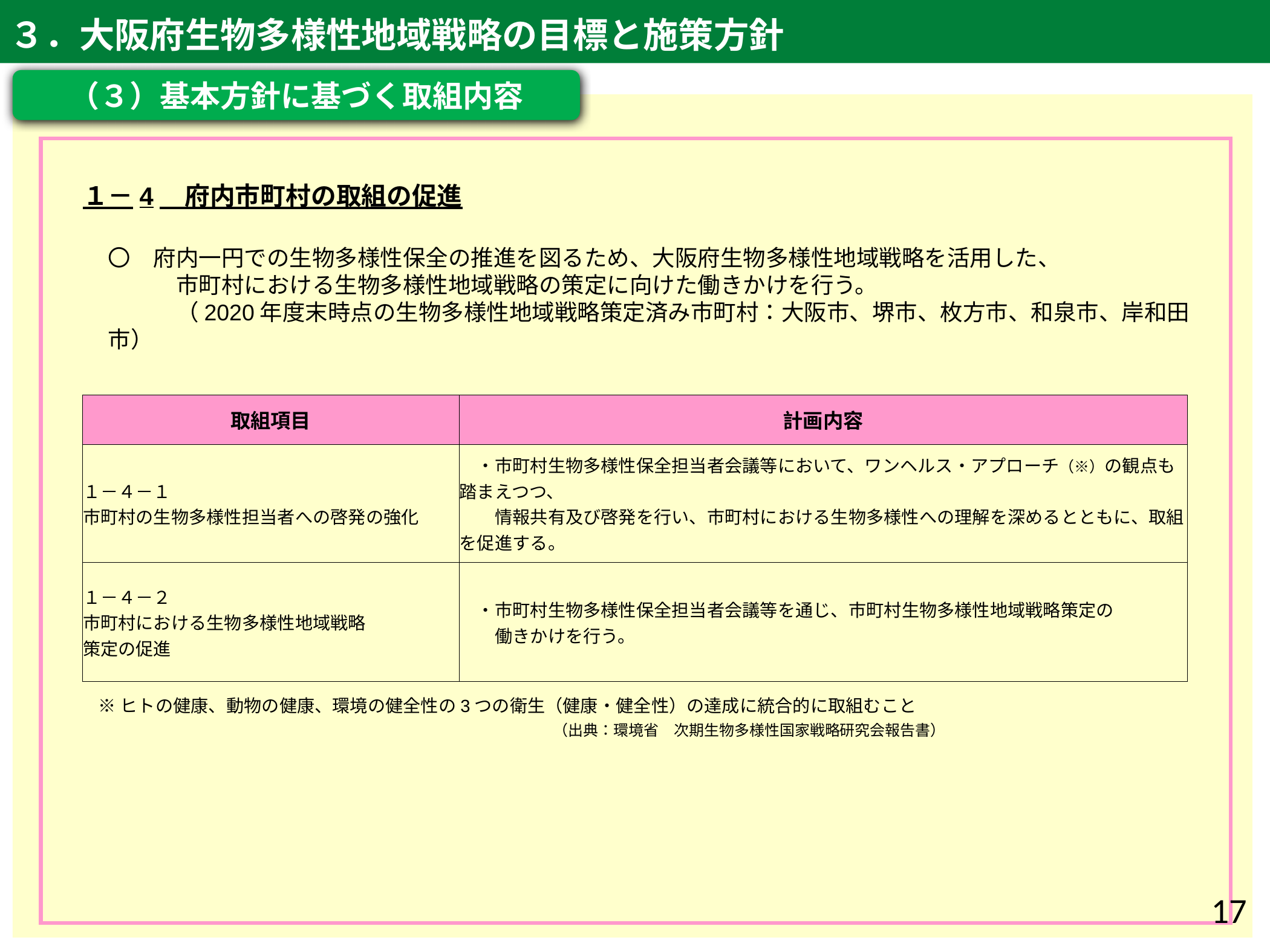

３．大阪府生物多様性地域戦略の目標と施策方針
（３）基本方針に基づく取組内容

１－4　府内市町村の取組の促進
〇　府内一円での生物多様性保全の推進を図るため、大阪府生物多様性地域戦略を活用した、
　　　市町村における生物多様性地域戦略の策定に向けた働きかけを行う。
　　　（2020年度末時点の生物多様性地域戦略策定済み市町村：大阪市、堺市、枚方市、和泉市、岸和田市）
| 取組項目 | 計画内容 |
| --- | --- |
| １－４－１ 市町村の生物多様性担当者への啓発の強化 | ・市町村生物多様性保全担当者会議等において、ワンヘルス・アプローチ（※）の観点も踏まえつつ、 　　情報共有及び啓発を行い、市町村における生物多様性への理解を深めるとともに、取組を促進する。 |
| １－４－２ 市町村における生物多様性地域戦略 策定の促進 | ・市町村生物多様性保全担当者会議等を通じ、市町村生物多様性地域戦略策定の 　　働きかけを行う。 |
※ヒトの健康、動物の健康、環境の健全性の3つの衛生（健康・健全性）の達成に統合的に取組むこと
（出典：環境省　次期生物多様性国家戦略研究会報告書）
17